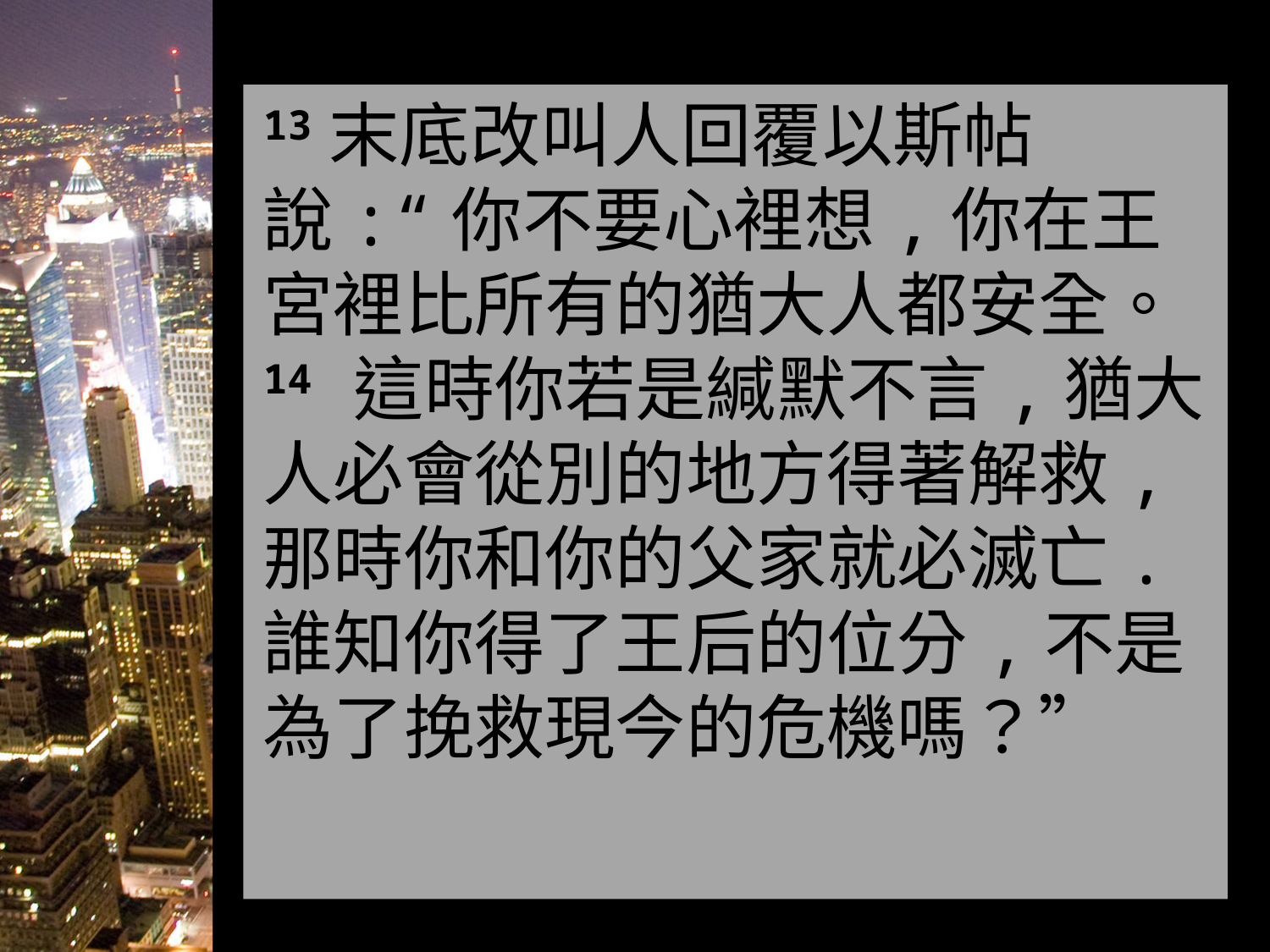

13末底改叫人回覆以斯帖說:“你不要心裡想,你在王宮裡比所有的猶大人都安全。14 這時你若是緘默不言,猶大人必會從別的地方得著解救,那時你和你的父家就必滅亡.誰知你得了王后的位分,不是為了挽救現今的危機嗎？”